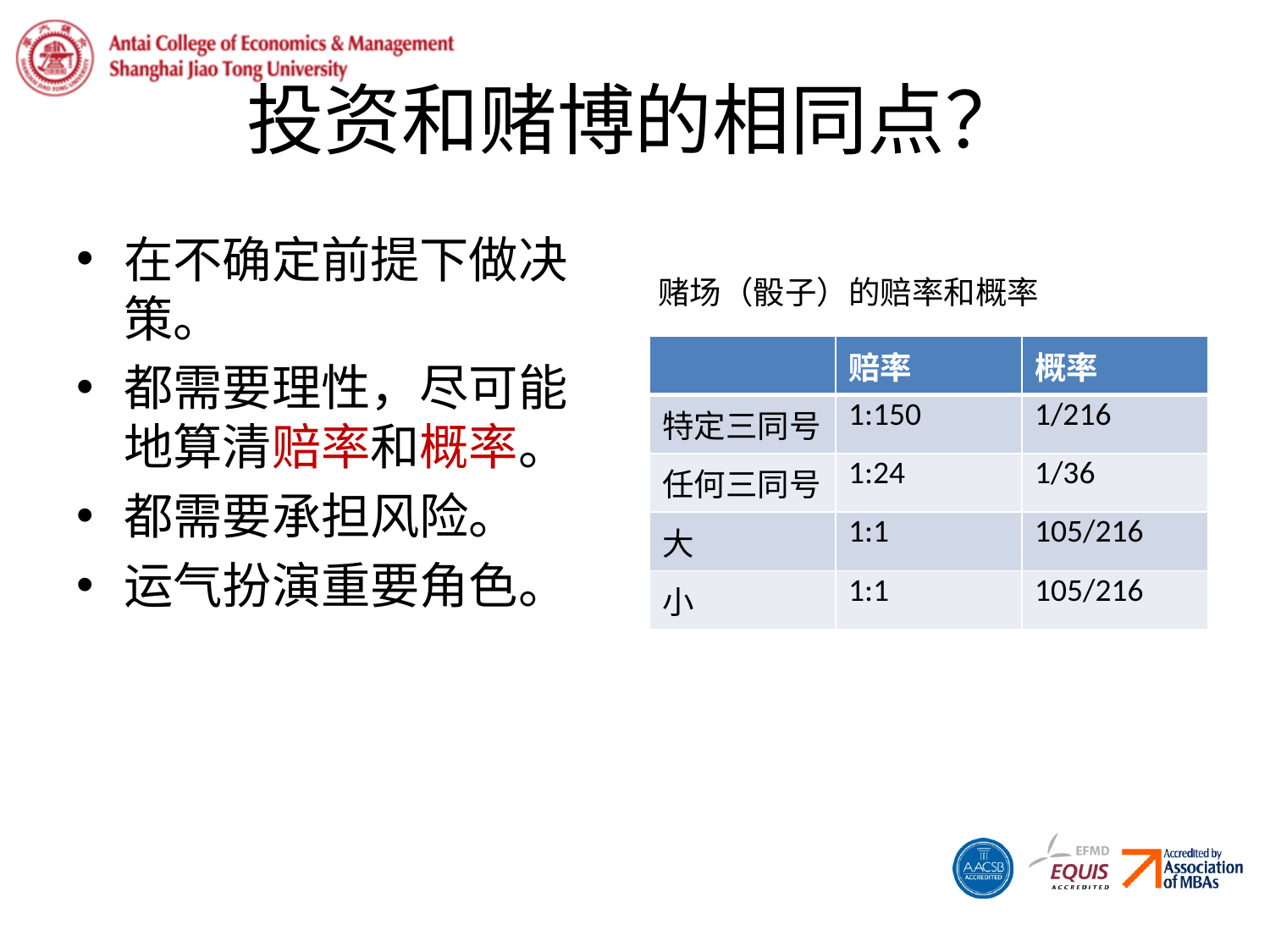

# 投资和赌博的相同点？
在不确定前提下做决策。
都需要理性，尽可能地算清赔率和概率。
都需要承担风险。
运气扮演重要角色。

赌场（骰子）的赔率和概率
|  | 赔率 | 概率 |
| --- | --- | --- |
| 特定三同号 | 1:150 | 1/216 |
| 任何三同号 | 1:24 | 1/36 |
| 大 | 1:1 | 105/216 |
| 小 | 1:1 | 105/216 |